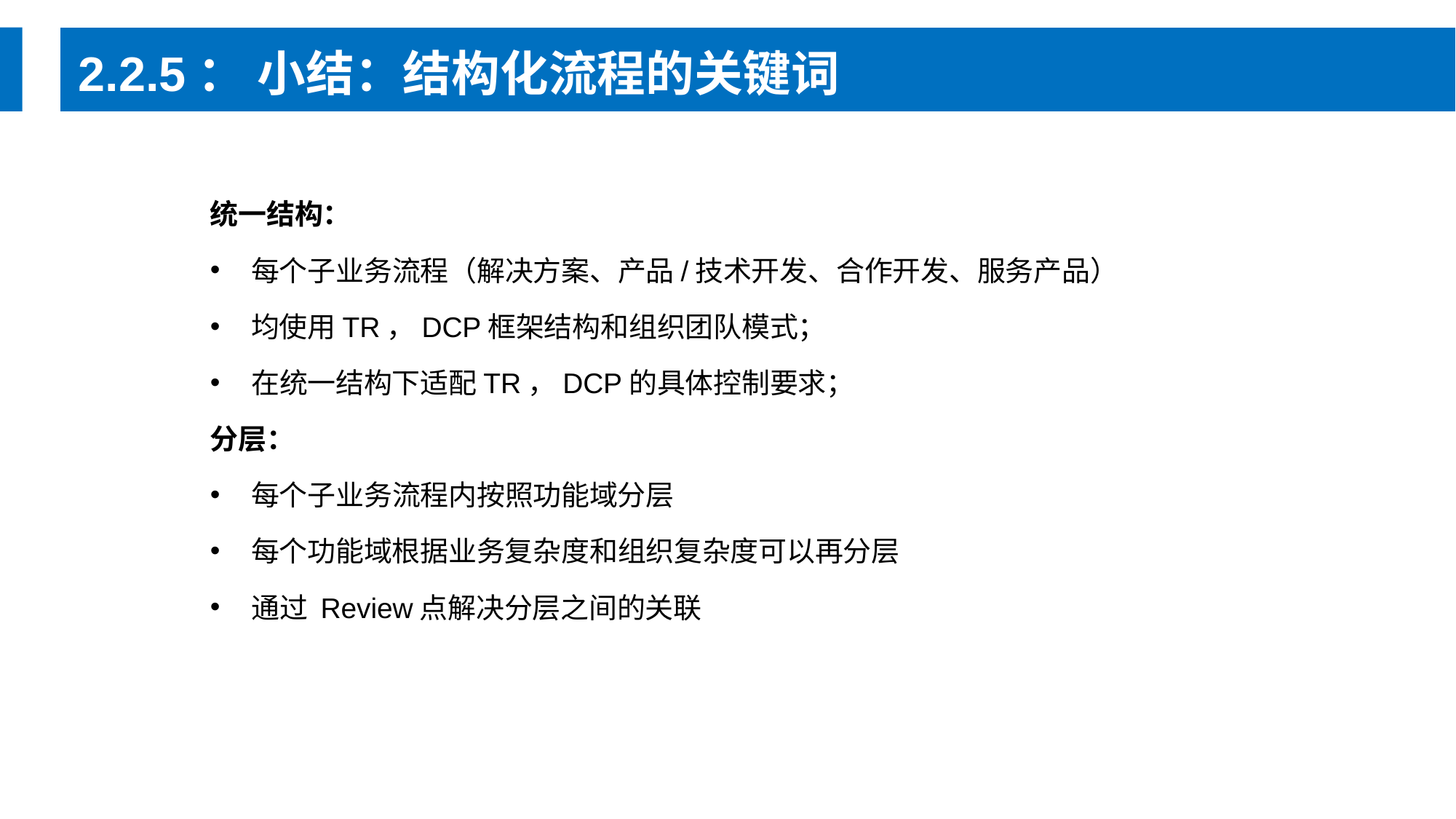

2.2.5： 小结：结构化流程的关键词
统一结构：
每个子业务流程（解决方案、产品/技术开发、合作开发、服务产品）
均使用TR，DCP框架结构和组织团队模式；
在统一结构下适配TR，DCP的具体控制要求；
分层：
每个子业务流程内按照功能域分层
每个功能域根据业务复杂度和组织复杂度可以再分层
通过 Review点解决分层之间的关联
42